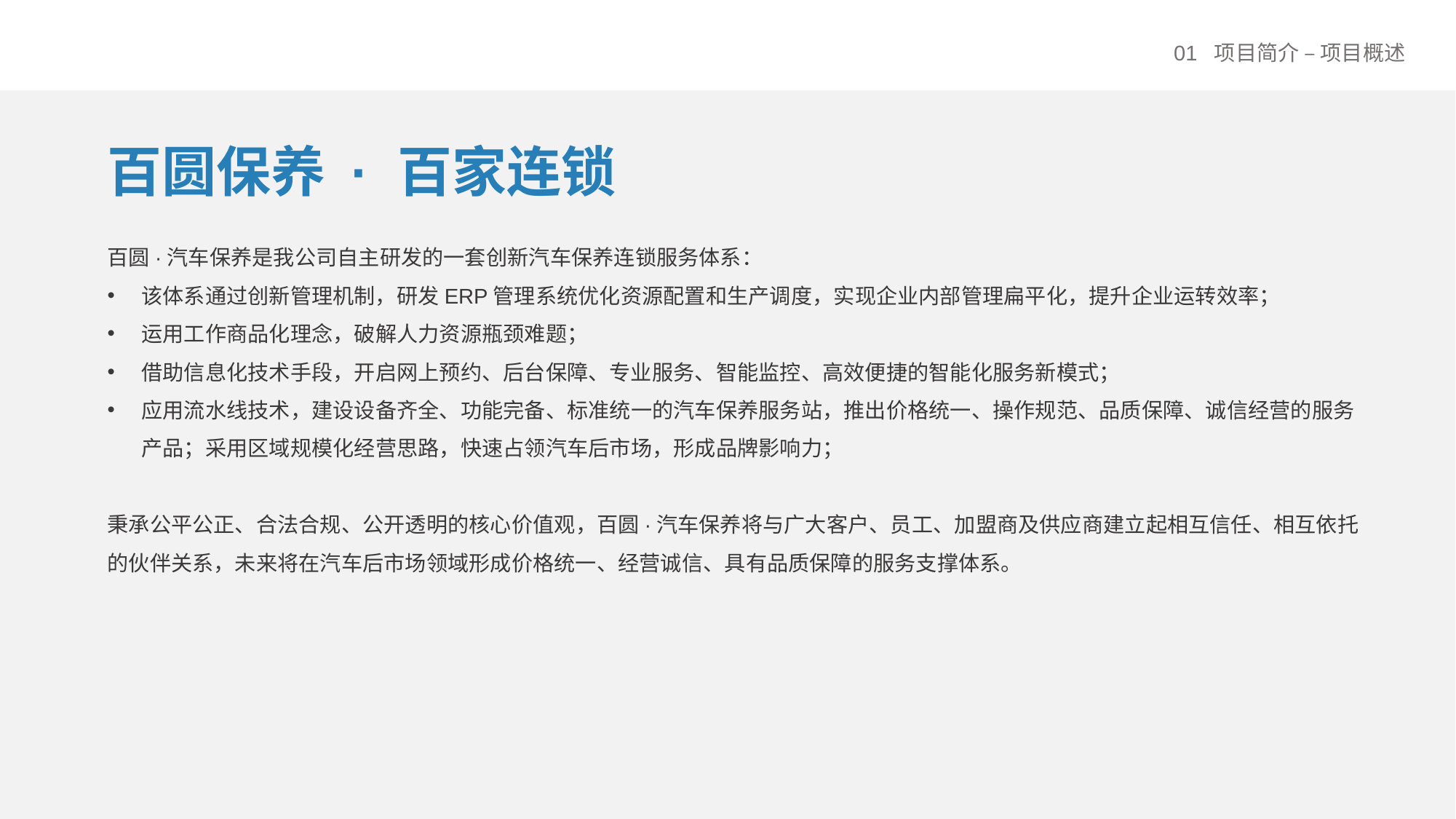

01  项目简介 – 项目概述
百圆保养 · 百家连锁
百圆·汽车保养是我公司自主研发的一套创新汽车保养连锁服务体系：
该体系通过创新管理机制，研发ERP管理系统优化资源配置和生产调度，实现企业内部管理扁平化，提升企业运转效率；
运用工作商品化理念，破解人力资源瓶颈难题；
借助信息化技术手段，开启网上预约、后台保障、专业服务、智能监控、高效便捷的智能化服务新模式；
应用流水线技术，建设设备齐全、功能完备、标准统一的汽车保养服务站，推出价格统一、操作规范、品质保障、诚信经营的服务产品；采用区域规模化经营思路，快速占领汽车后市场，形成品牌影响力；
秉承公平公正、合法合规、公开透明的核心价值观，百圆·汽车保养将与广大客户、员工、加盟商及供应商建立起相互信任、相互依托的伙伴关系，未来将在汽车后市场领域形成价格统一、经营诚信、具有品质保障的服务支撑体系。